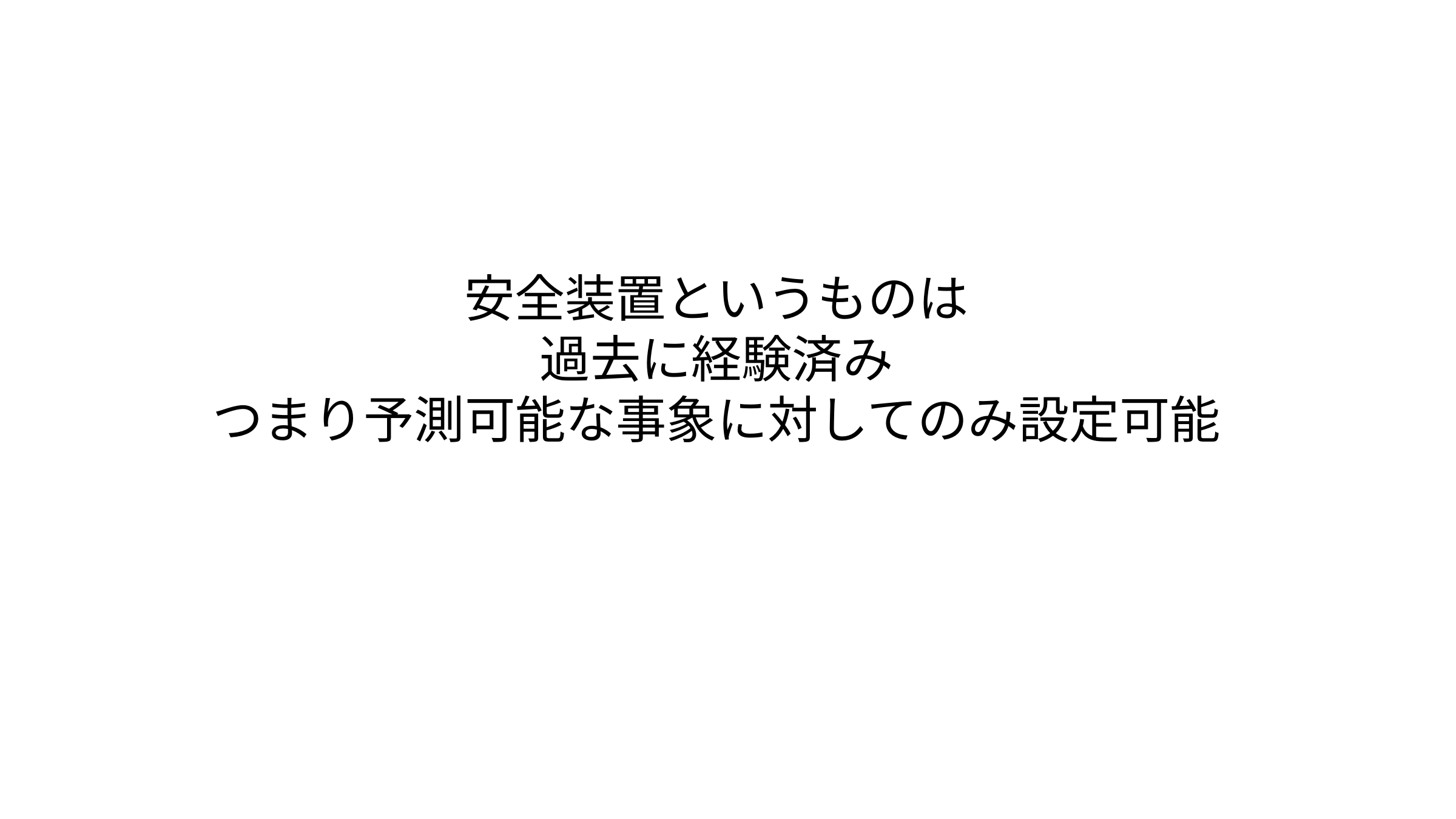

安全装置というものは
過去に経験済み
つまり予測可能な事象に対してのみ設定可能